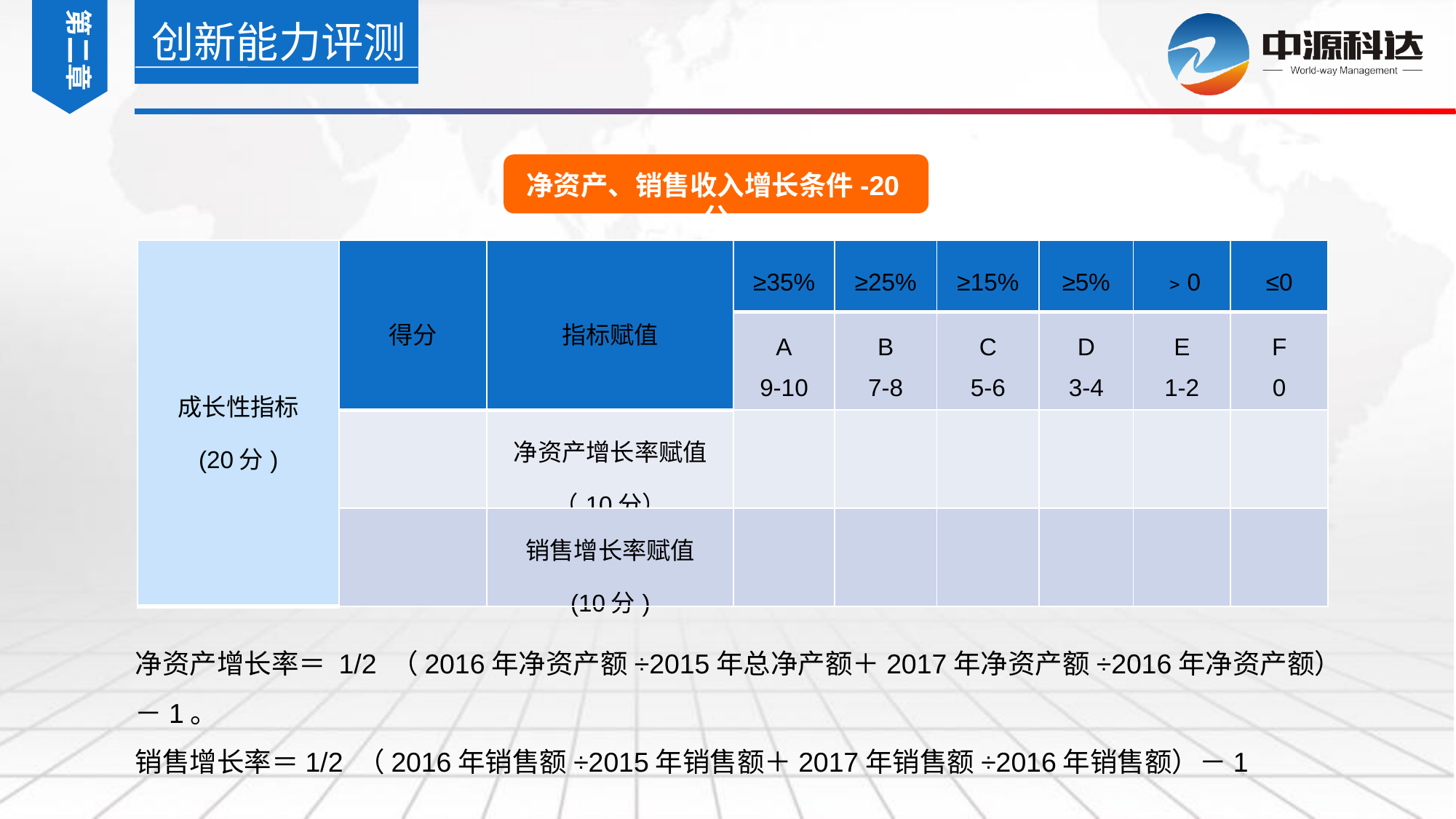

第二章
创新能力评测

净资产、销售收入增长条件-20分
| 成长性指标 (20分) | 得分 | 指标赋值 | ≥35% | ≥25% | ≥15% | ≥5% | ﹥0 | ≤0 |
| --- | --- | --- | --- | --- | --- | --- | --- | --- |
|  |  |  | A 9-10 | B 7-8 | C 5-6 | D 3-4 | E 1-2 | F 0 |
|  |  | 净资产增长率赋值 （10分） |  |  |  |  |  |  |
|  |  | 销售增长率赋值 (10分) |  |  |  |  |  |  |
净资产增长率＝ 1/2 （2016年净资产额÷2015年总净产额＋2017年净资产额÷2016年净资产额）－1。
销售增长率＝1/2 （2016年销售额÷2015年销售额＋2017年销售额÷2016年销售额）－1